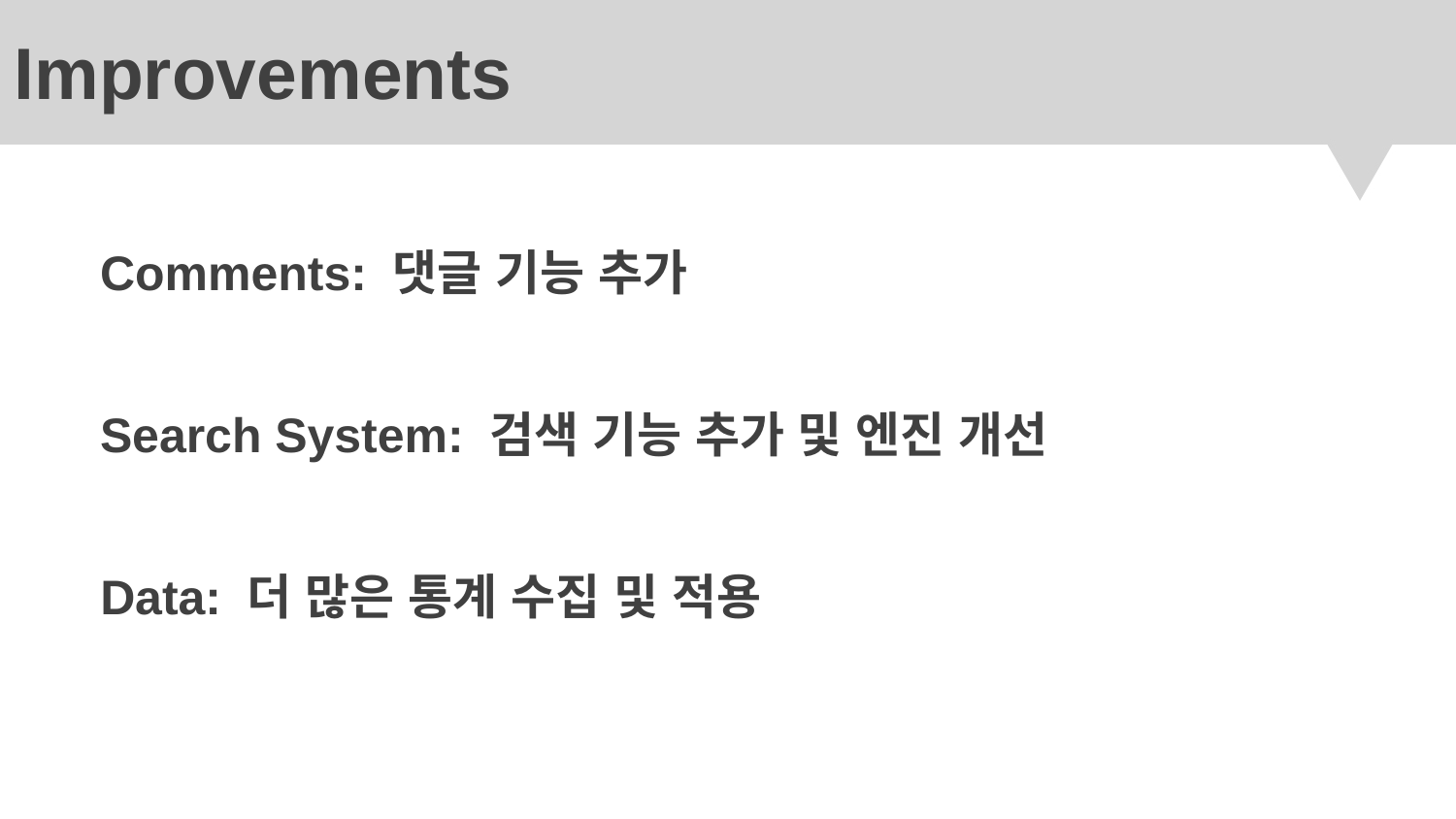

# Improvements
Comments: 댓글 기능 추가
Search System: 검색 기능 추가 및 엔진 개선
Data: 더 많은 통계 수집 및 적용